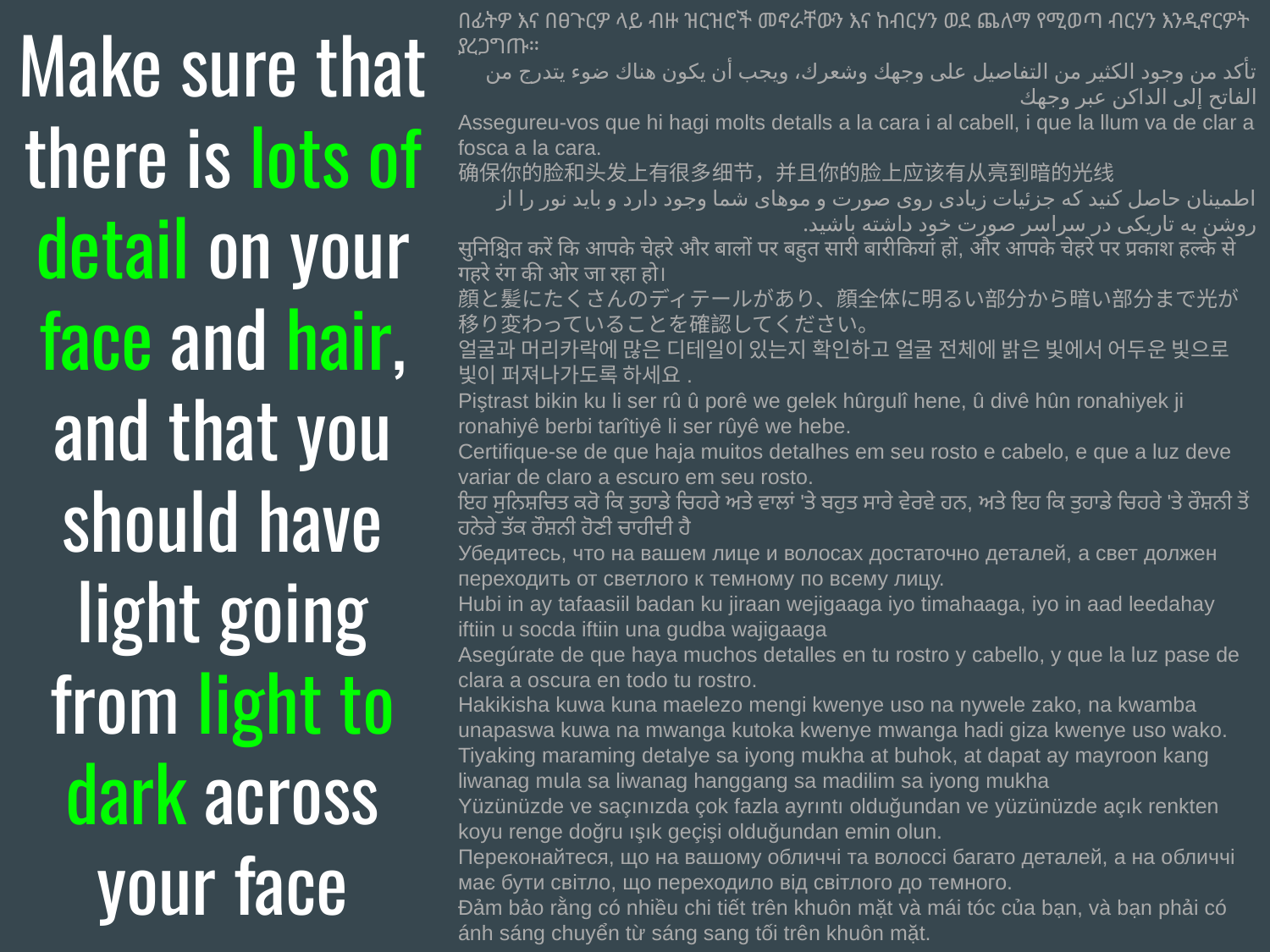

Make sure that there is lots of detail on your face and hair, and that you should have light going from light to dark across your face
በፊትዎ እና በፀጉርዎ ላይ ብዙ ዝርዝሮች መኖራቸውን እና ከብርሃን ወደ ጨለማ የሚወጣ ብርሃን እንዲኖርዎት ያረጋግጡ።
تأكد من وجود الكثير من التفاصيل على وجهك وشعرك، ويجب أن يكون هناك ضوء يتدرج من الفاتح إلى الداكن عبر وجهك
Assegureu-vos que hi hagi molts detalls a la cara i al cabell, i que la llum va de clar a fosca a la cara.
确保你的脸和头发上有很多细节，并且你的脸上应该有从亮到暗的光线
اطمینان حاصل کنید که جزئیات زیادی روی صورت و موهای شما وجود دارد و باید نور را از روشن به تاریکی در سراسر صورت خود داشته باشید.
सुनिश्चित करें कि आपके चेहरे और बालों पर बहुत सारी बारीकियां हों, और आपके चेहरे पर प्रकाश हल्के से गहरे रंग की ओर जा रहा हो।
顔と髪にたくさんのディテールがあり、顔全体に明るい部分から暗い部分まで光が移り変わっていることを確認してください。
얼굴과 머리카락에 많은 디테일이 있는지 확인하고 얼굴 전체에 밝은 빛에서 어두운 빛으로 빛이 퍼져나가도록 하세요.
Piştrast bikin ku li ser rû û porê we gelek hûrgulî hene, û divê hûn ronahiyek ji ronahiyê berbi tarîtiyê li ser rûyê we hebe.
Certifique-se de que haja muitos detalhes em seu rosto e cabelo, e que a luz deve variar de claro a escuro em seu rosto.
ਇਹ ਸੁਨਿਸ਼ਚਿਤ ਕਰੋ ਕਿ ਤੁਹਾਡੇ ਚਿਹਰੇ ਅਤੇ ਵਾਲਾਂ 'ਤੇ ਬਹੁਤ ਸਾਰੇ ਵੇਰਵੇ ਹਨ, ਅਤੇ ਇਹ ਕਿ ਤੁਹਾਡੇ ਚਿਹਰੇ 'ਤੇ ਰੌਸ਼ਨੀ ਤੋਂ ਹਨੇਰੇ ਤੱਕ ਰੌਸ਼ਨੀ ਹੋਣੀ ਚਾਹੀਦੀ ਹੈ
Убедитесь, что на вашем лице и волосах достаточно деталей, а свет должен переходить от светлого к темному по всему лицу.
Hubi in ay tafaasiil badan ku jiraan wejigaaga iyo timahaaga, iyo in aad leedahay iftiin u socda iftiin una gudba wajigaaga
Asegúrate de que haya muchos detalles en tu rostro y cabello, y que la luz pase de clara a oscura en todo tu rostro.
Hakikisha kuwa kuna maelezo mengi kwenye uso na nywele zako, na kwamba unapaswa kuwa na mwanga kutoka kwenye mwanga hadi giza kwenye uso wako.
Tiyaking maraming detalye sa iyong mukha at buhok, at dapat ay mayroon kang liwanag mula sa liwanag hanggang sa madilim sa iyong mukha
Yüzünüzde ve saçınızda çok fazla ayrıntı olduğundan ve yüzünüzde açık renkten koyu renge doğru ışık geçişi olduğundan emin olun.
Переконайтеся, що на вашому обличчі та волоссі багато деталей, а на обличчі має бути світло, що переходило від світлого до темного.
Đảm bảo rằng có nhiều chi tiết trên khuôn mặt và mái tóc của bạn, và bạn phải có ánh sáng chuyển từ sáng sang tối trên khuôn mặt.